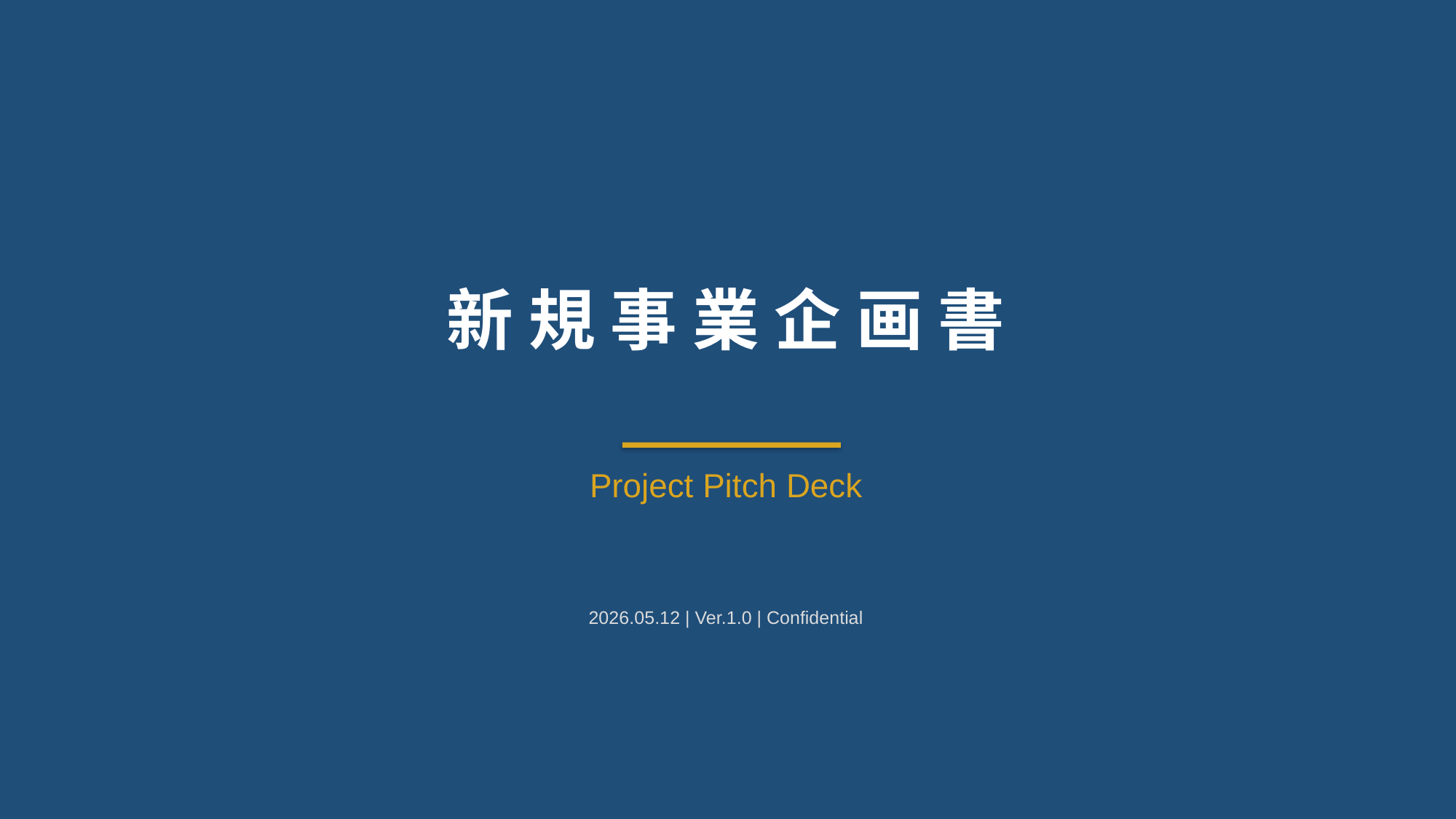

新 規 事 業 企 画 書

Project Pitch Deck
2026.05.12 | Ver.1.0 | Confidential